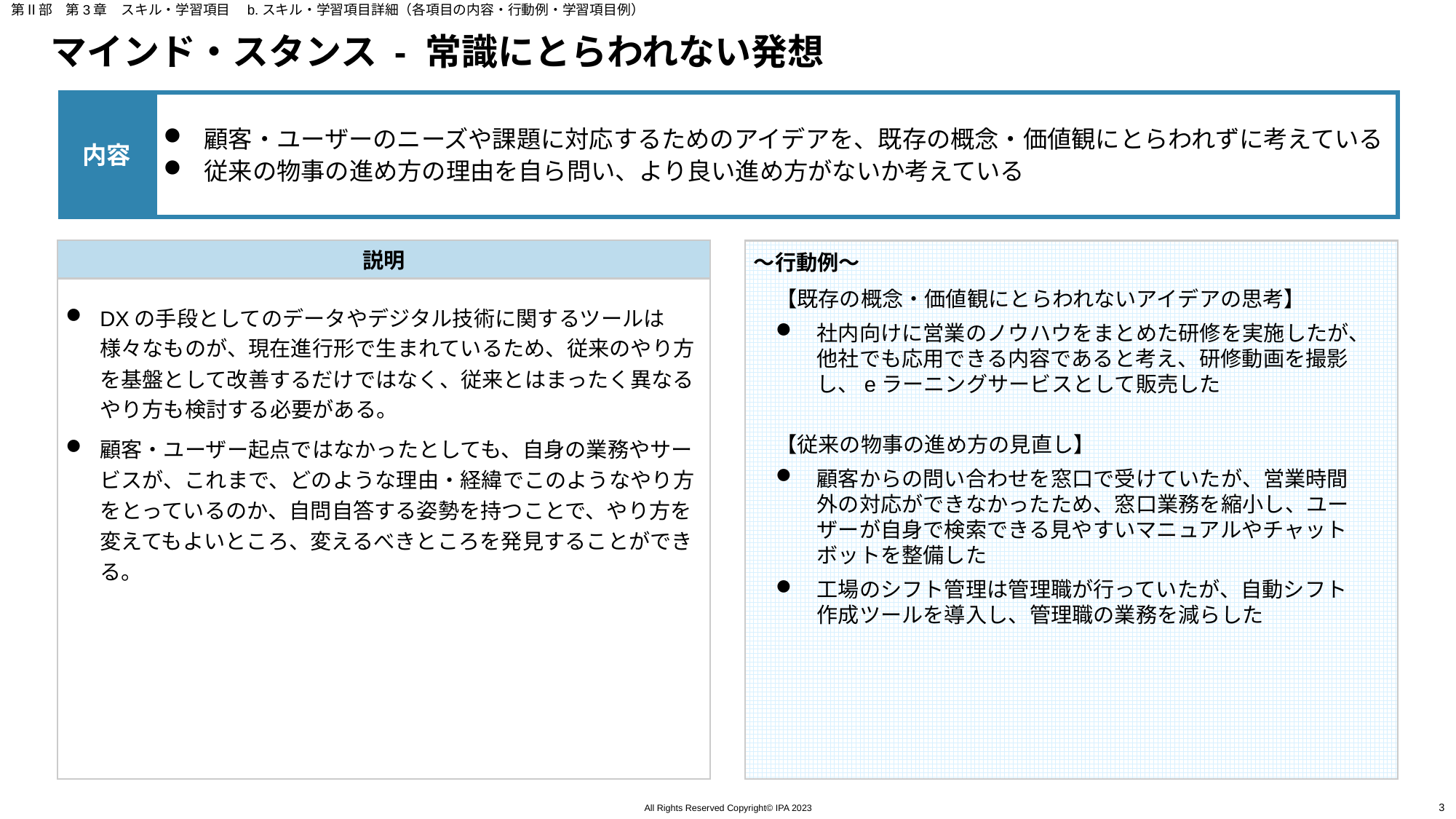

第Ⅱ部　第3章　スキル・学習項目　b.スキル・学習項目詳細（各項目の内容・行動例・学習項目例）
# マインド・スタンス - 常識にとらわれない発想
内容
顧客・ユーザーのニーズや課題に対応するためのアイデアを、既存の概念・価値観にとらわれずに考えている
従来の物事の進め方の理由を自ら問い、より良い進め方がないか考えている
説明
～行動例～
DXの手段としてのデータやデジタル技術に関するツールは様々なものが、現在進行形で生まれているため、従来のやり方を基盤として改善するだけではなく、従来とはまったく異なるやり方も検討する必要がある。
顧客・ユーザー起点ではなかったとしても、自身の業務やサービスが、これまで、どのような理由・経緯でこのようなやり方をとっているのか、自問自答する姿勢を持つことで、やり方を変えてもよいところ、変えるべきところを発見することができる。

【既存の概念・価値観にとらわれないアイデアの思考】
社内向けに営業のノウハウをまとめた研修を実施したが、他社でも応用できる内容であると考え、研修動画を撮影し、eラーニングサービスとして販売した
【従来の物事の進め方の見直し】
顧客からの問い合わせを窓口で受けていたが、営業時間外の対応ができなかったため、窓口業務を縮小し、ユーザーが自身で検索できる見やすいマニュアルやチャットボットを整備した
工場のシフト管理は管理職が行っていたが、自動シフト作成ツールを導入し、管理職の業務を減らした

3